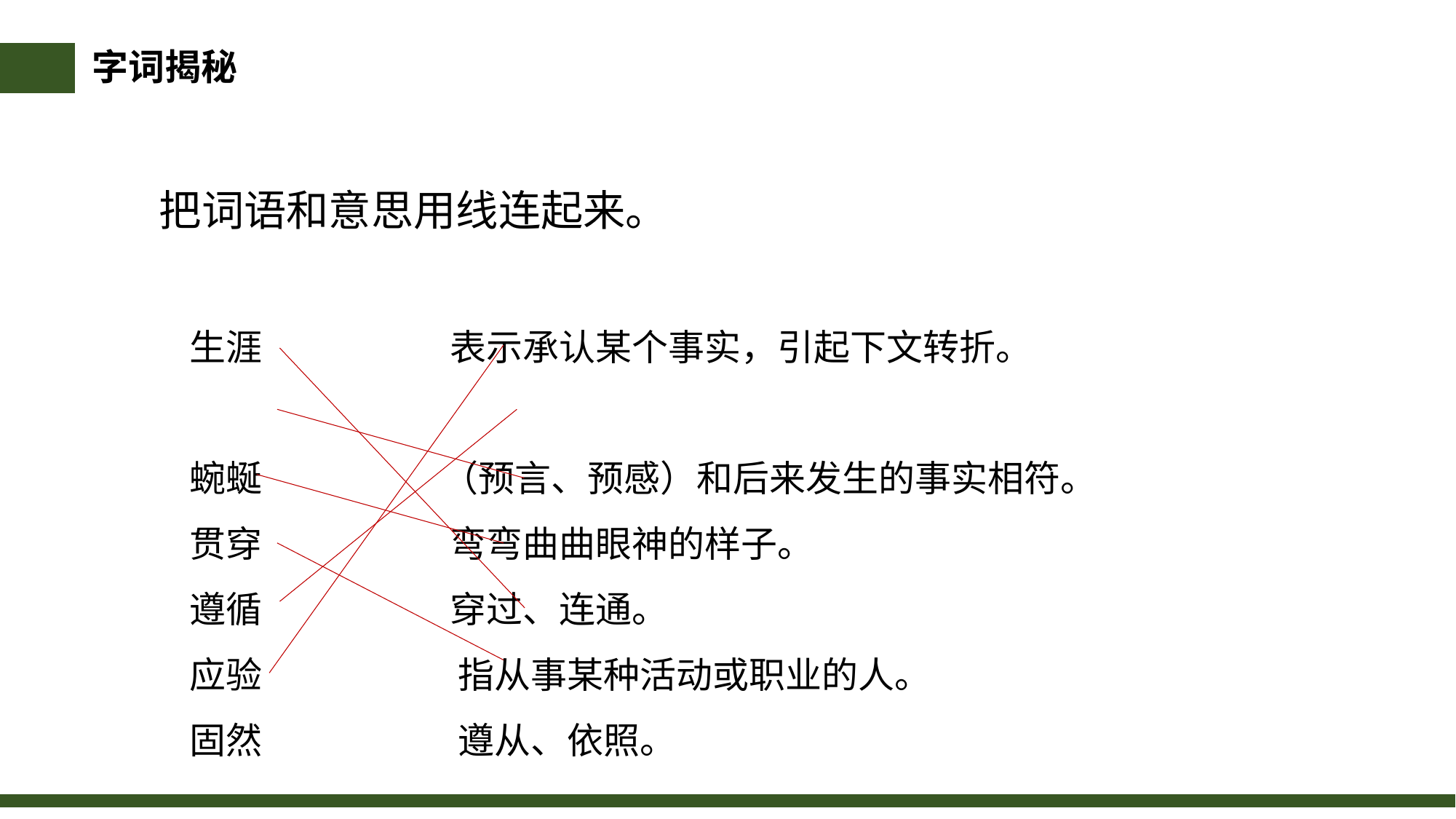

字词揭秘
把词语和意思用线连起来。
生涯                       表示承认某个事实，引起下文转折。
蜿蜒                      （预言、预感）和后来发生的事实相符。
贯穿                       弯弯曲曲眼神的样子。
遵循                       穿过、连通。
应验                        指从事某种活动或职业的人。
固然                        遵从、依照。